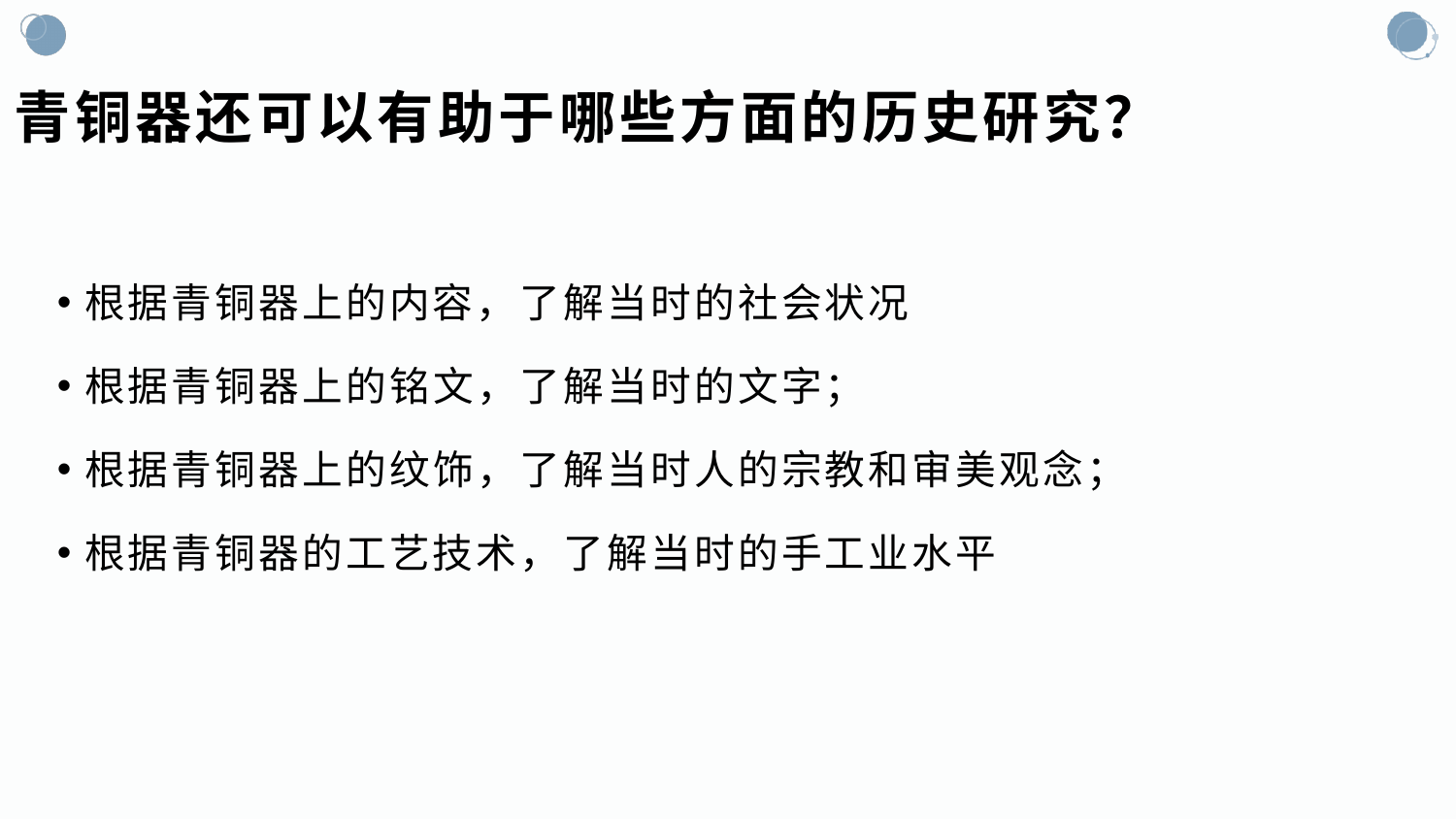

# 青铜器还可以有助于哪些方面的历史研究？
根据青铜器上的内容，了解当时的社会状况
根据青铜器上的铭文，了解当时的文字；
根据青铜器上的纹饰，了解当时人的宗教和审美观念；
根据青铜器的工艺技术，了解当时的手工业水平